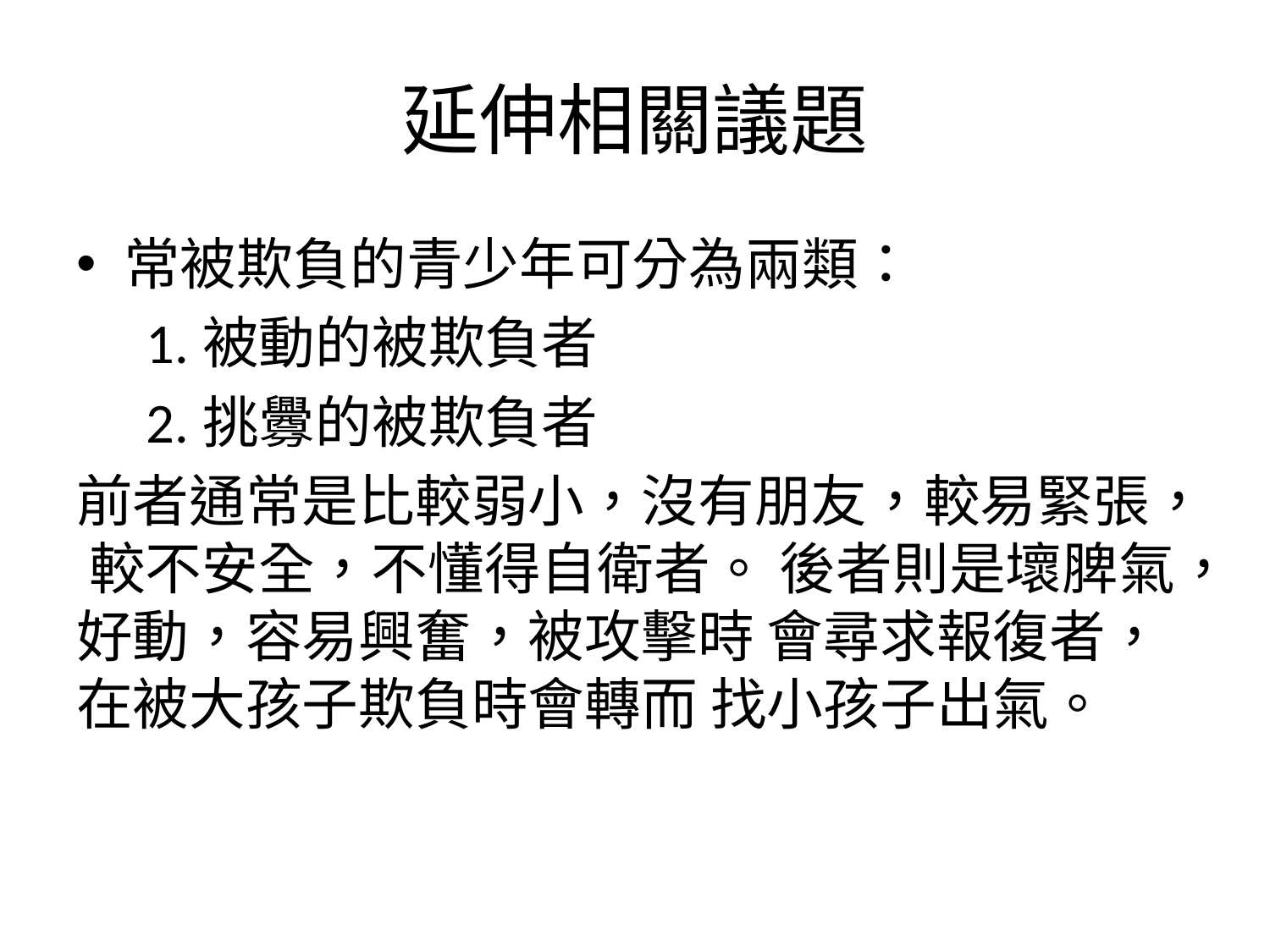

# 延伸相關議題
常被欺負的青少年可分為兩類：
　1.被動的被欺負者
　2.挑釁的被欺負者
前者通常是比較弱小，沒有朋友，較易緊張， 較不安全，不懂得自衛者。 後者則是壞脾氣，好動，容易興奮，被攻擊時 會尋求報復者，在被大孩子欺負時會轉而 找小孩子出氣。